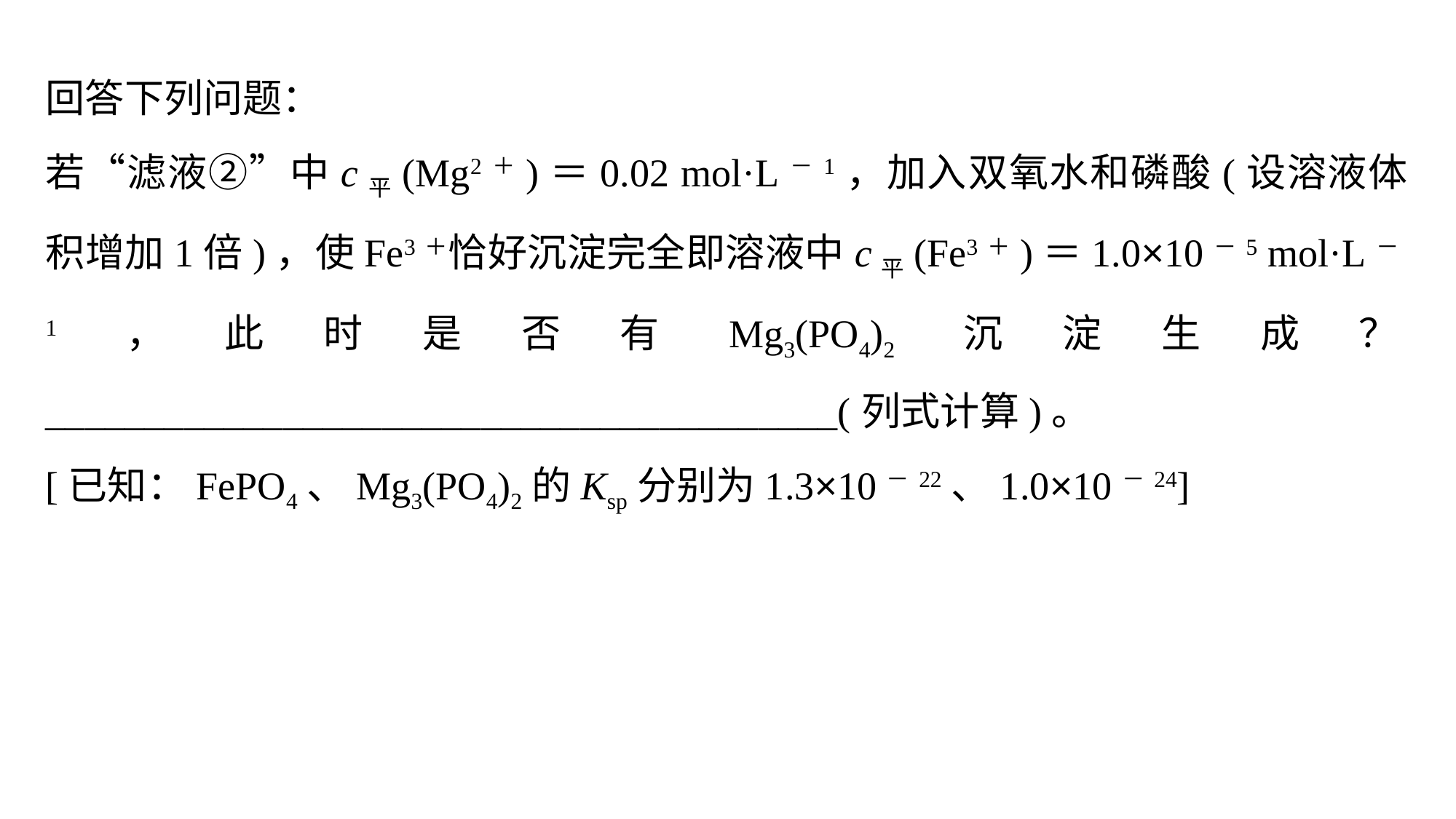

回答下列问题：
若“滤液②”中c平(Mg2＋)＝0.02 mol·L－1，加入双氧水和磷酸(设溶液体积增加1倍)，使Fe3＋恰好沉淀完全即溶液中c平(Fe3＋)＝1.0×10－5 mol·L－1，此时是否有Mg3(PO4)2沉淀生成？________________________________________(列式计算)。
[已知：FePO4、Mg3(PO4)2的Ksp分别为1.3×10－22、1.0×10－24]